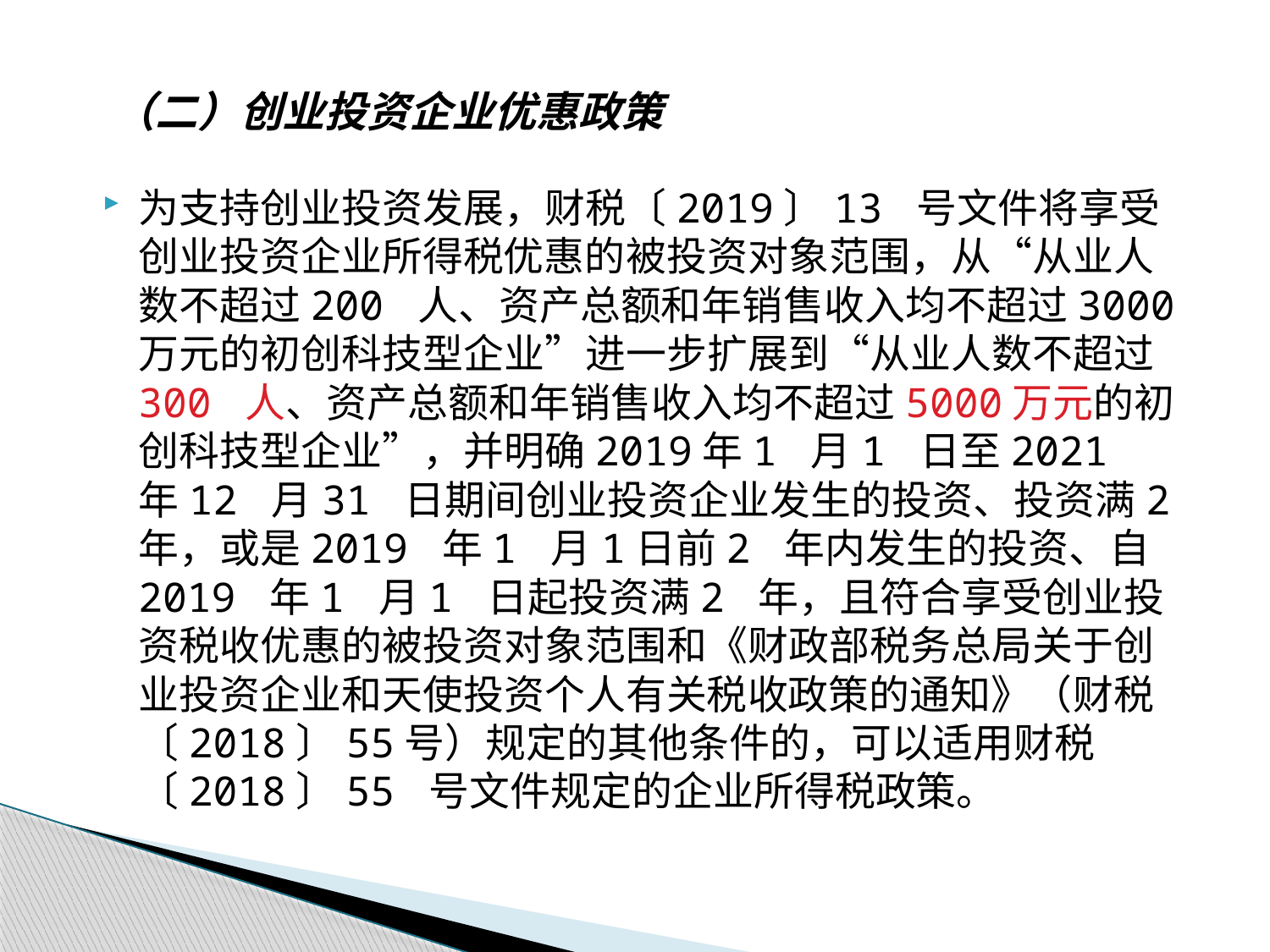

# （二）创业投资企业优惠政策
为支持创业投资发展，财税〔2019〕13 号文件将享受创业投资企业所得税优惠的被投资对象范围，从“从业人数不超过200 人、资产总额和年销售收入均不超过3000 万元的初创科技型企业”进一步扩展到“从业人数不超过300 人、资产总额和年销售收入均不超过5000万元的初创科技型企业”，并明确2019年1 月1 日至2021 年12 月31 日期间创业投资企业发生的投资、投资满2年，或是2019 年1 月1日前2 年内发生的投资、自2019 年1 月1 日起投资满2 年，且符合享受创业投资税收优惠的被投资对象范围和《财政部税务总局关于创业投资企业和天使投资个人有关税收政策的通知》（财税〔2018〕55号）规定的其他条件的，可以适用财税〔2018〕55 号文件规定的企业所得税政策。